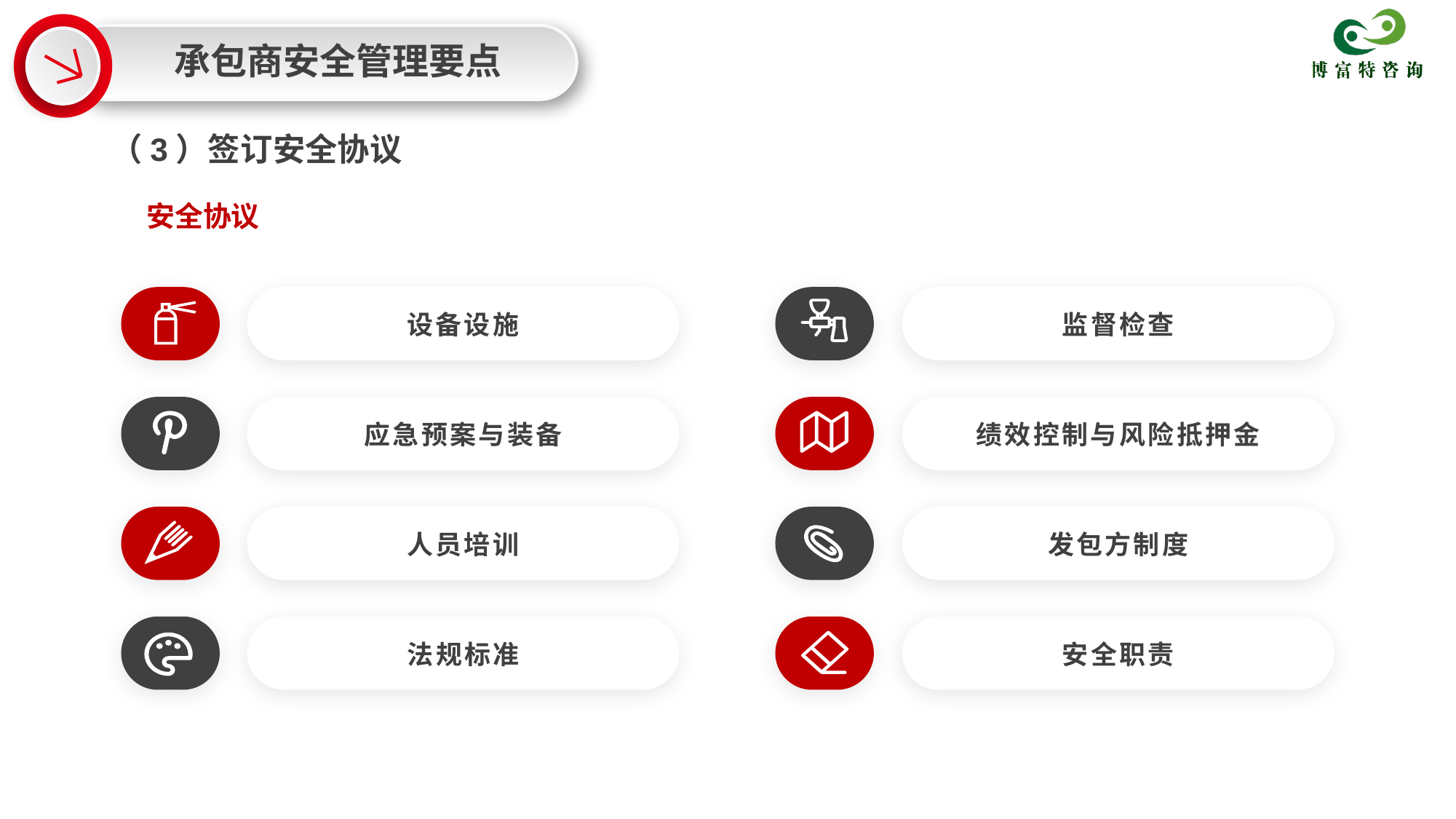

承包商安全管理要点
（3）签订安全协议
安全协议

设备设施
监督检查

应急预案与装备
绩效控制与风险抵押金

人员培训
发包方制度

法规标准
安全职责